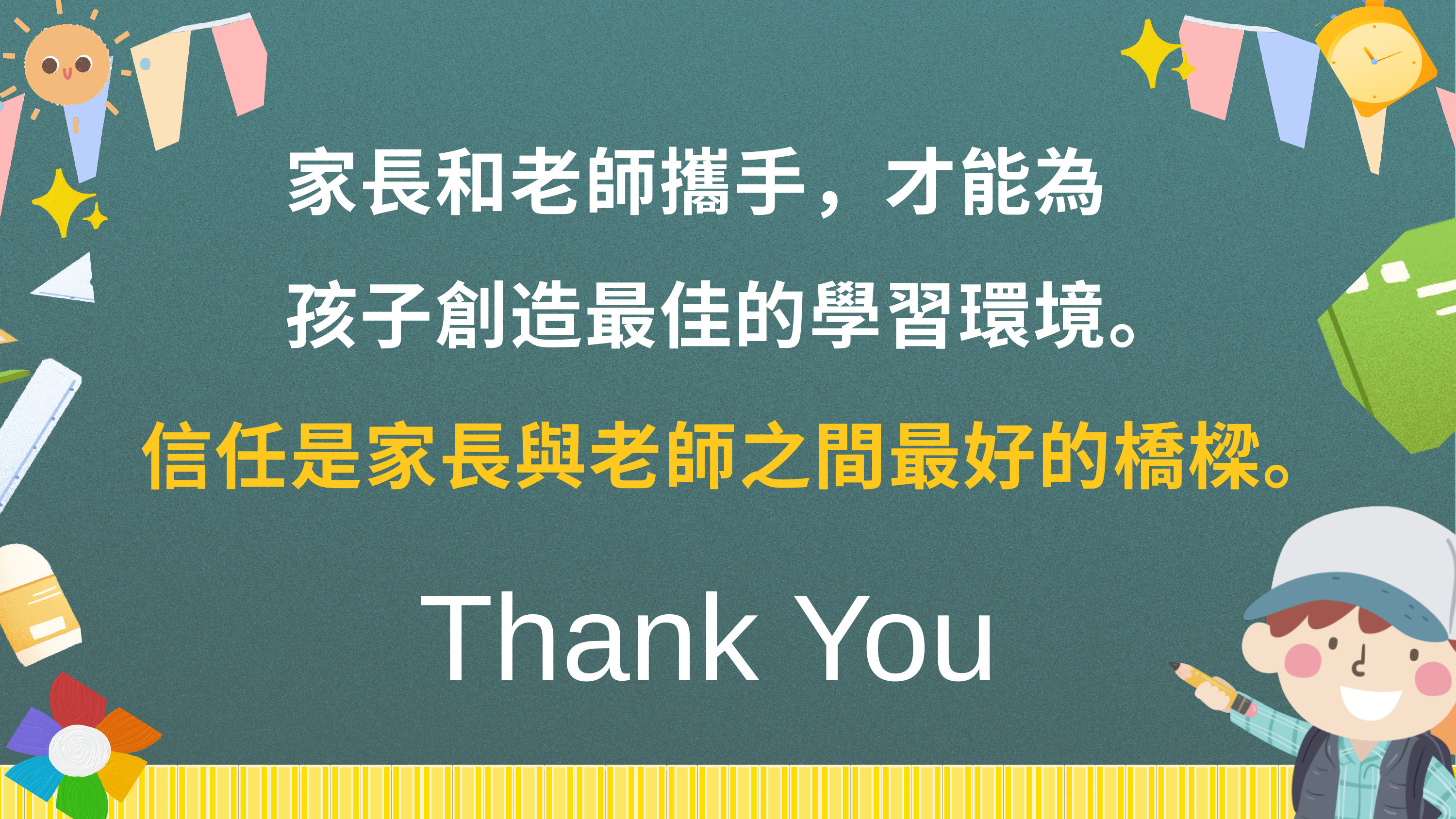

家長和老師攜手，才能為
孩子創造最佳的學習環境。

信任是家長與老師之間最好的橋樑。

Thank You